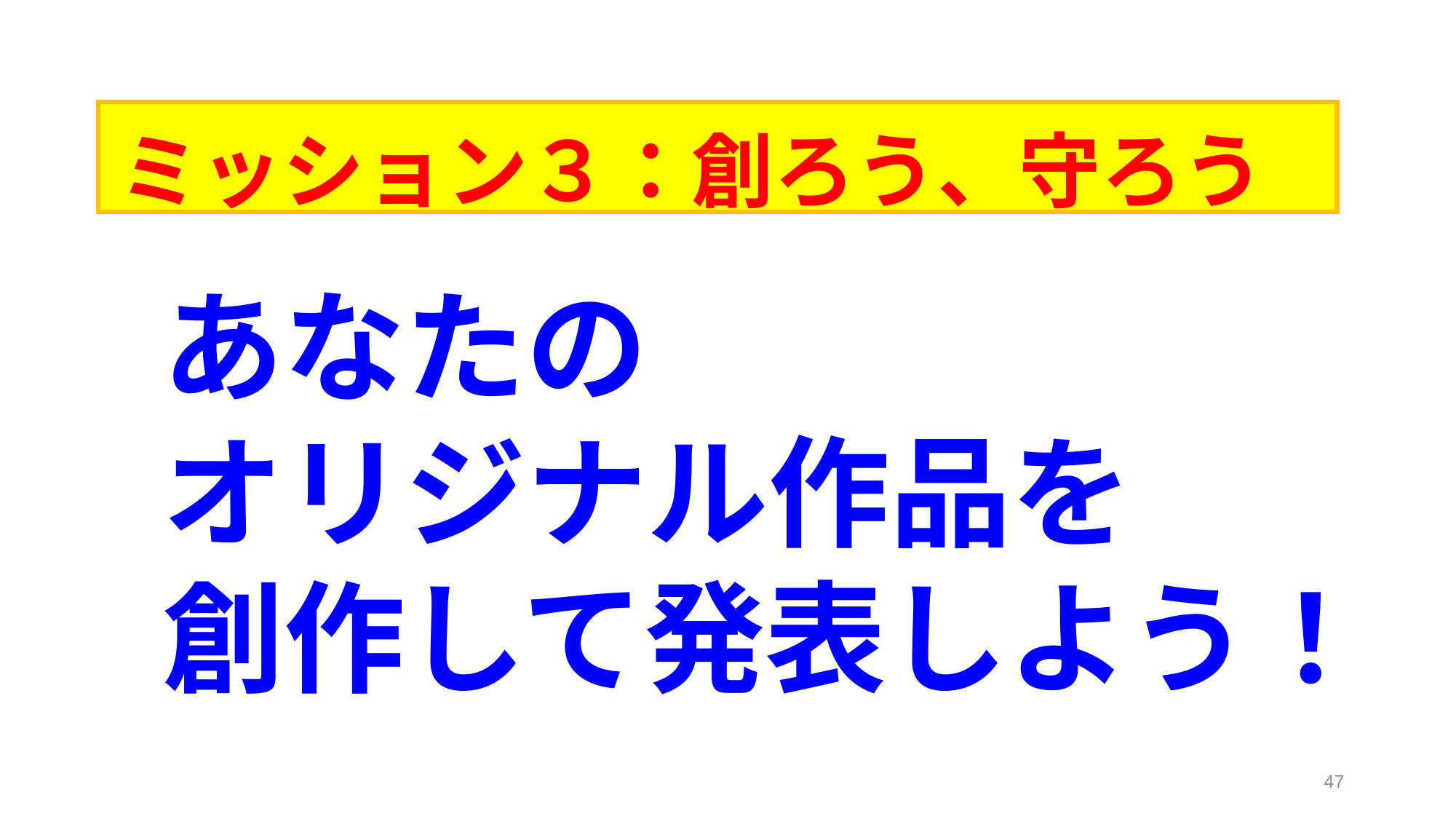

ミッション３：創ろう、守ろう
あなたの
オリジナル作品を
創作して発表しよう！
47